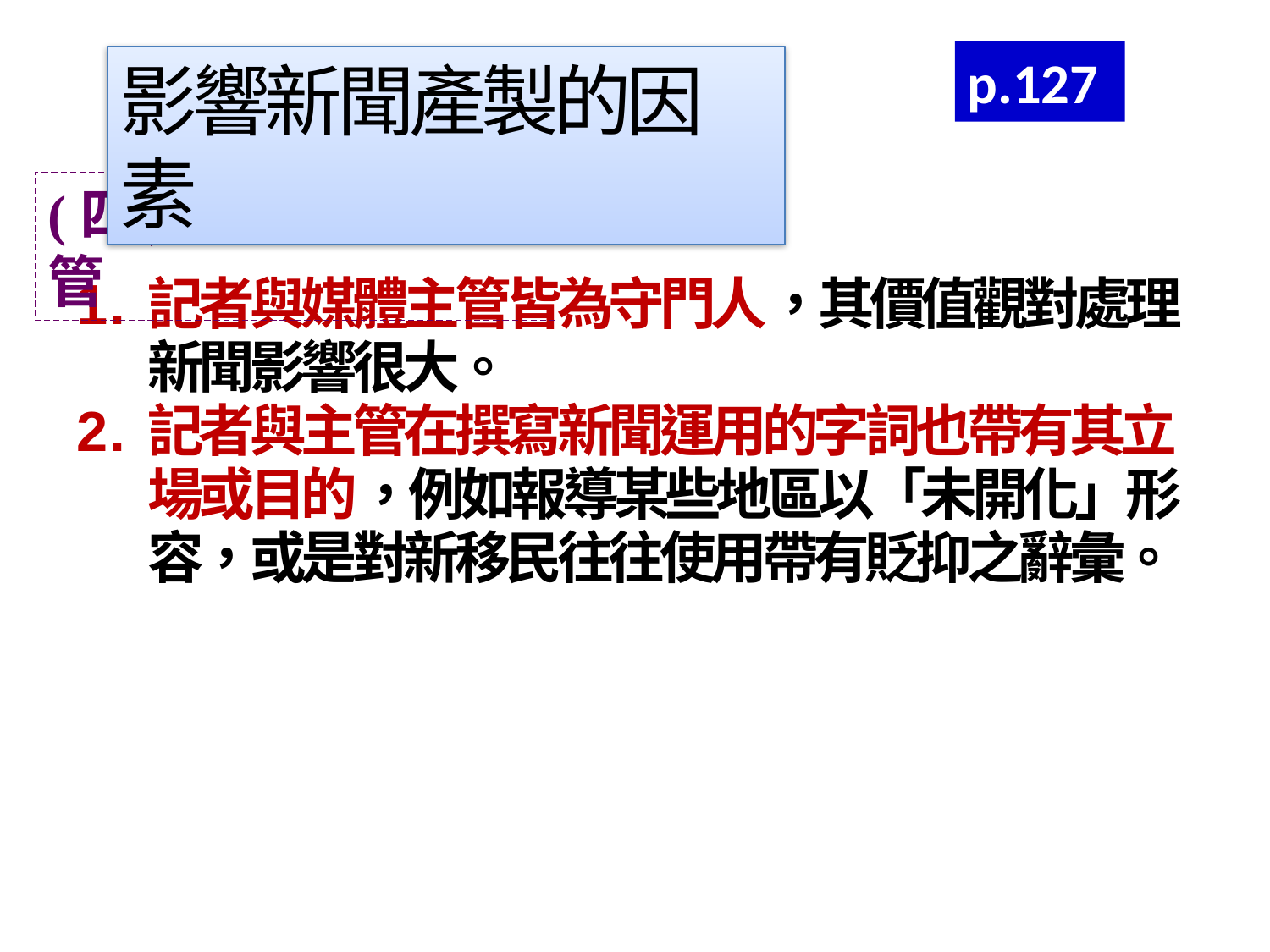

p.127
影響新聞產製的因素
(四) 記者與媒體主管
記者與媒體主管皆為守門人，其價值觀對處理新聞影響很大。
記者與主管在撰寫新聞運用的字詞也帶有其立場或目的，例如報導某些地區以「未開化」形容，或是對新移民往往使用帶有貶抑之辭彙。